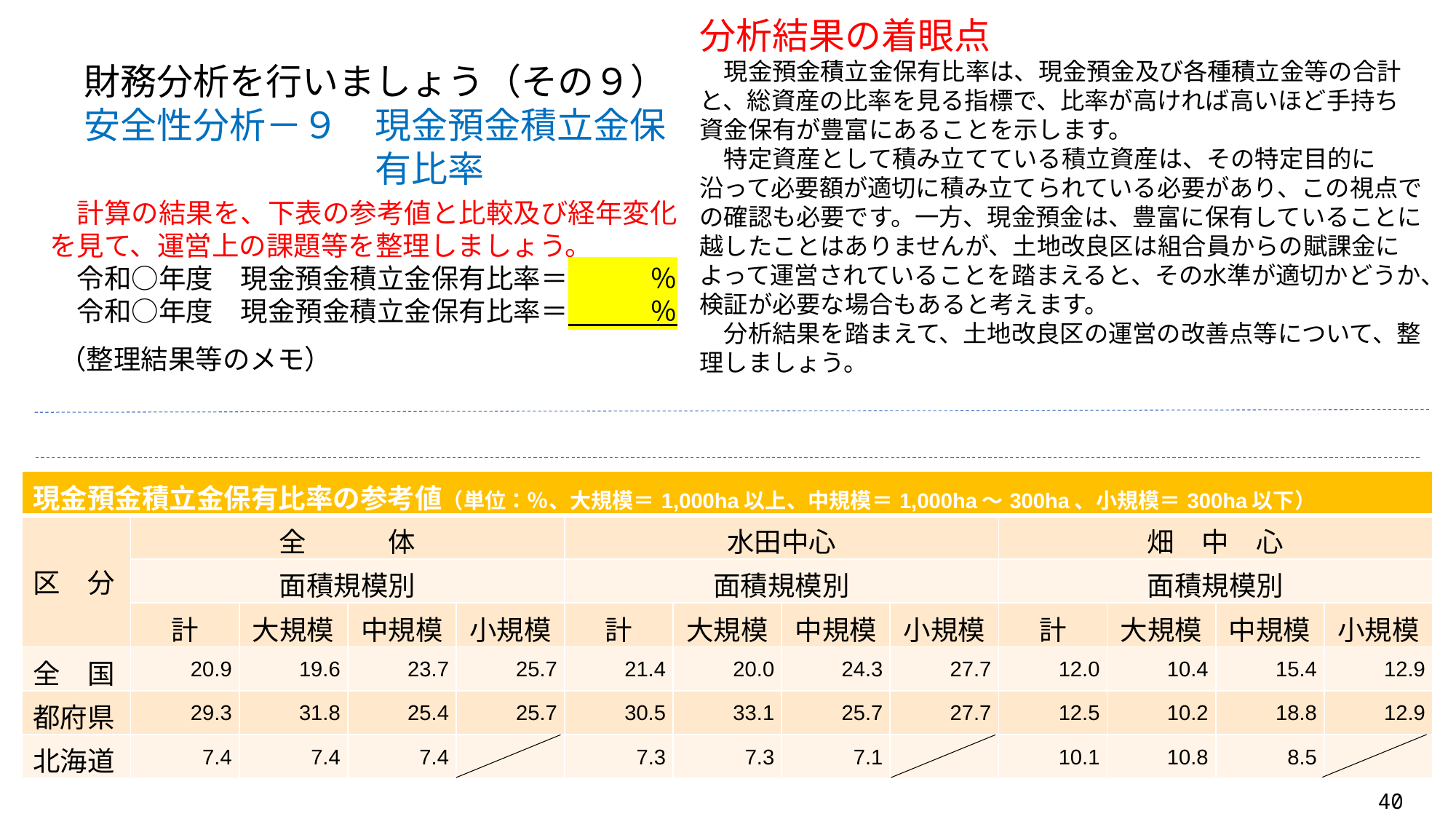

分析結果の着眼点
　現金預金積立金保有比率は、現金預金及び各種積立金等の合計と、総資産の比率を見る指標で、比率が高ければ高いほど手持ち資金保有が豊富にあることを示します。
　特定資産として積み立てている積立資産は、その特定目的に沿って必要額が適切に積み立てられている必要があり、この視点での確認も必要です。一方、現金預金は、豊富に保有していることに越したことはありませんが、土地改良区は組合員からの賦課金によって運営されていることを踏まえると、その水準が適切かどうか、検証が必要な場合もあると考えます。
　分析結果を踏まえて、土地改良区の運営の改善点等について、整理しましょう。
財務分析を行いましょう（その９）
安全性分析－９　現金預金積立金保
　　　　　　　　有比率
　計算の結果を、下表の参考値と比較及び経年変化を見て、運営上の課題等を整理しましょう。
　令和○年度　現金預金積立金保有比率＝　　　％
　令和○年度　現金預金積立金保有比率＝　　　％
（整理結果等のメモ）
| 現金預金積立金保有比率の参考値（単位：％、大規模＝1,000ha以上、中規模＝1,000ha～300ha、小規模＝300ha以下） |  |  |  |  |  |  |  |  |  |  |  |  |
| --- | --- | --- | --- | --- | --- | --- | --- | --- | --- | --- | --- | --- |
| 区　分 | 全　　　体 |  |  |  | 水田中心 |  |  |  | 畑　中　心 |  |  |  |
|  | 面積規模別 |  |  |  | 面積規模別 |  |  |  | 面積規模別 |  |  |  |
|  | 計 | 大規模 | 中規模 | 小規模 | 計 | 大規模 | 中規模 | 小規模 | 計 | 大規模 | 中規模 | 小規模 |
| 全　国 | 20.9 | 19.6 | 23.7 | 25.7 | 21.4 | 20.0 | 24.3 | 27.7 | 12.0 | 10.4 | 15.4 | 12.9 |
| 都府県 | 29.3 | 31.8 | 25.4 | 25.7 | 30.5 | 33.1 | 25.7 | 27.7 | 12.5 | 10.2 | 18.8 | 12.9 |
| 北海道 | 7.4 | 7.4 | 7.4 |  | 7.3 | 7.3 | 7.1 |  | 10.1 | 10.8 | 8.5 |  |
40